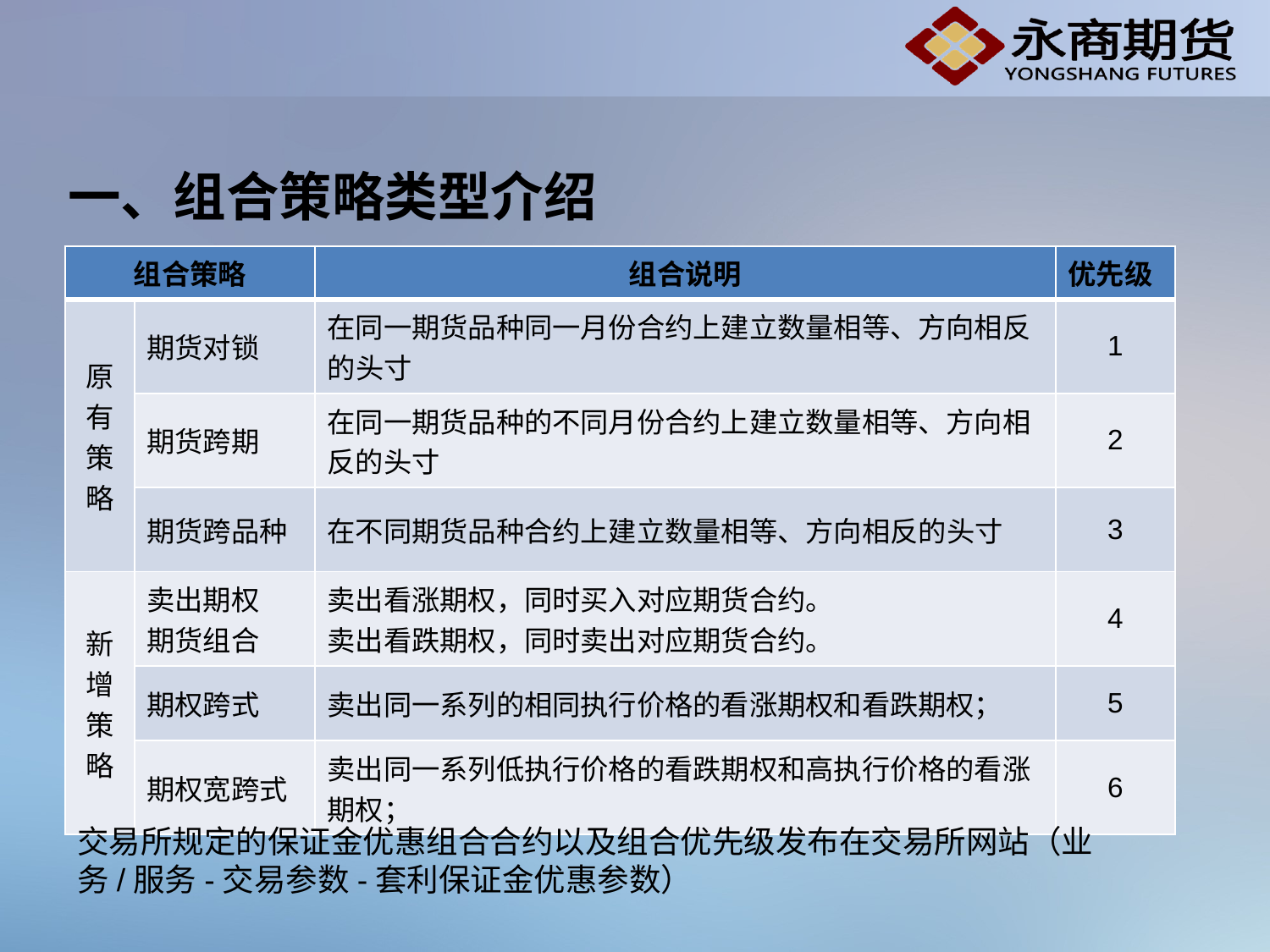

# 一、组合策略类型介绍
| 组合策略 |  | 组合说明 | 优先级 |
| --- | --- | --- | --- |
| 原有策略 | 期货对锁 | 在同一期货品种同一月份合约上建立数量相等、方向相反的头寸 | 1 |
|  | 期货跨期 | 在同一期货品种的不同月份合约上建立数量相等、方向相反的头寸 | 2 |
|  | 期货跨品种 | 在不同期货品种合约上建立数量相等、方向相反的头寸 | 3 |
| 新增策略 | 卖出期权 期货组合 | 卖出看涨期权，同时买入对应期货合约。 卖出看跌期权，同时卖出对应期货合约。 | 4 |
|  | 期权跨式 | 卖出同一系列的相同执行价格的看涨期权和看跌期权； | 5 |
|  | 期权宽跨式 | 卖出同一系列低执行价格的看跌期权和高执行价格的看涨期权； | 6 |
交易所规定的保证金优惠组合合约以及组合优先级发布在交易所网站（业务/服务-交易参数-套利保证金优惠参数）